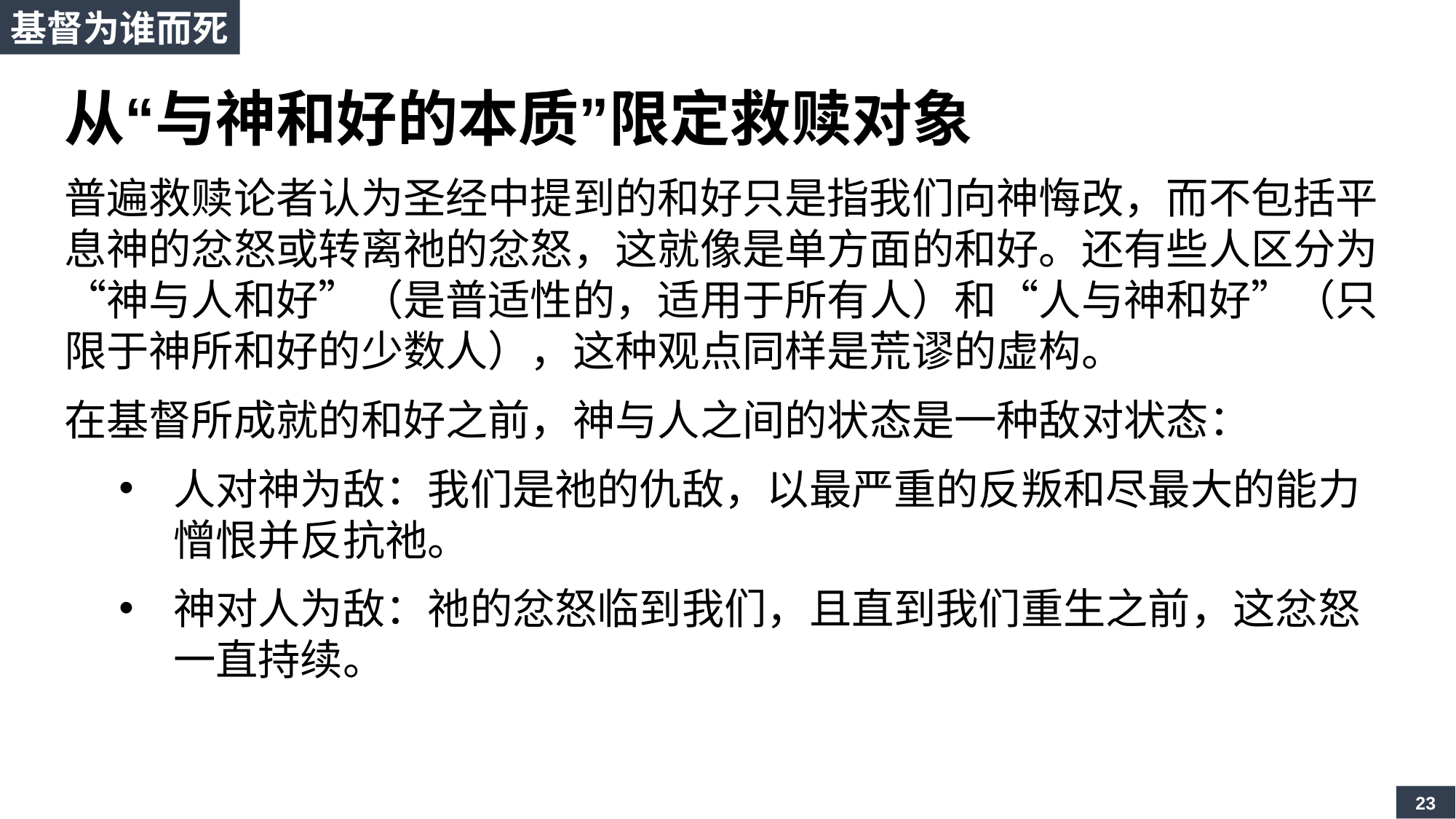

基督为谁而死
从“与神和好的本质”限定救赎对象
普遍救赎论者认为圣经中提到的和好只是指我们向神悔改，而不包括平息神的忿怒或转离祂的忿怒，这就像是单方面的和好。还有些人区分为“神与人和好”（是普适性的，适用于所有人）和“人与神和好”（只限于神所和好的少数人），这种观点同样是荒谬的虚构。
在基督所成就的和好之前，神与人之间的状态是一种敌对状态：
人对神为敌：我们是祂的仇敌，以最严重的反叛和尽最大的能力憎恨并反抗祂。
神对人为敌：祂的忿怒临到我们，且直到我们重生之前，这忿怒一直持续。
23